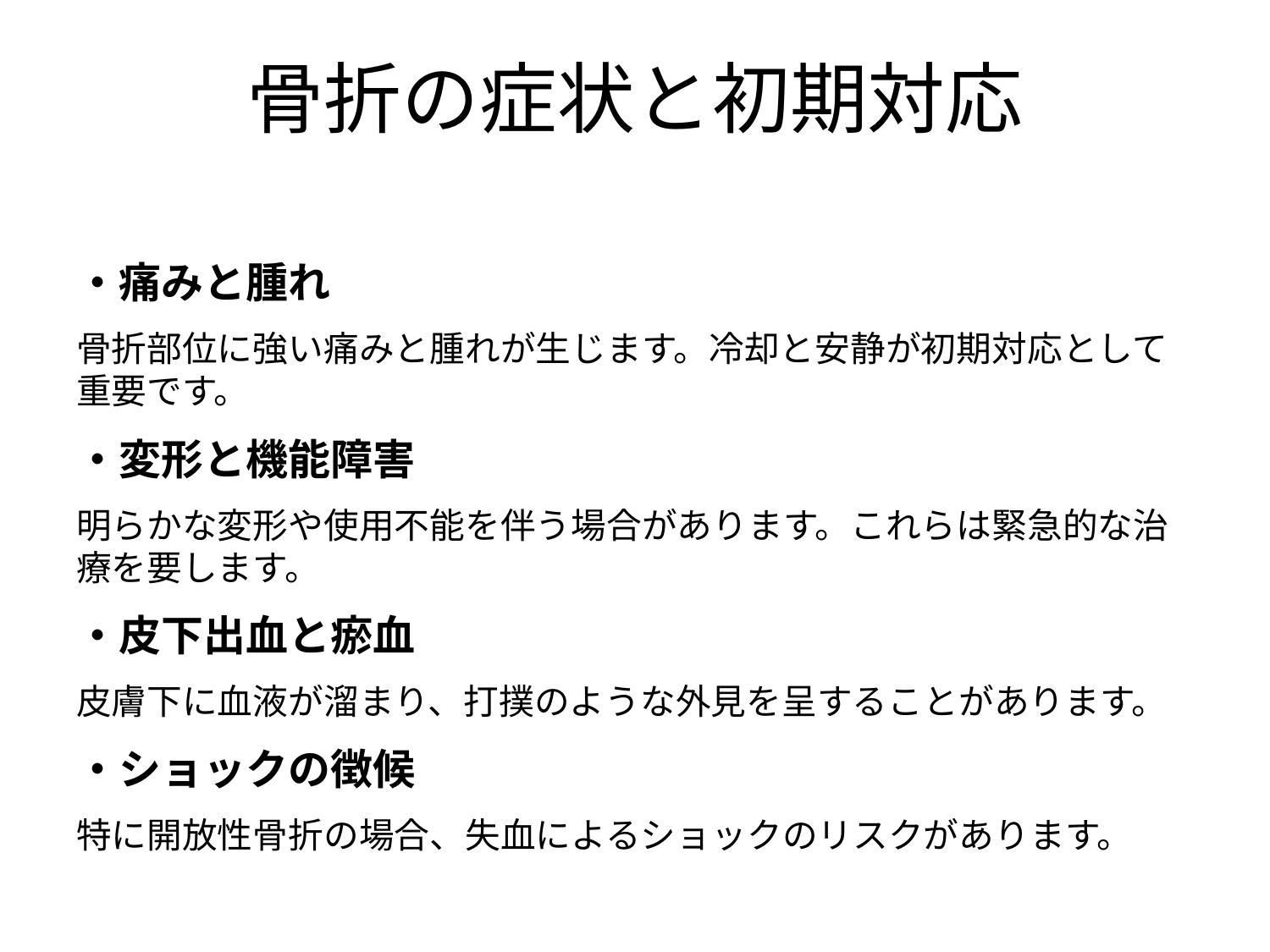

# 骨折の症状と初期対応
・痛みと腫れ
骨折部位に強い痛みと腫れが生じます。冷却と安静が初期対応として重要です。
・変形と機能障害
明らかな変形や使用不能を伴う場合があります。これらは緊急的な治療を要します。
・皮下出血と瘀血
皮膚下に血液が溜まり、打撲のような外見を呈することがあります。
・ショックの徴候
特に開放性骨折の場合、失血によるショックのリスクがあります。